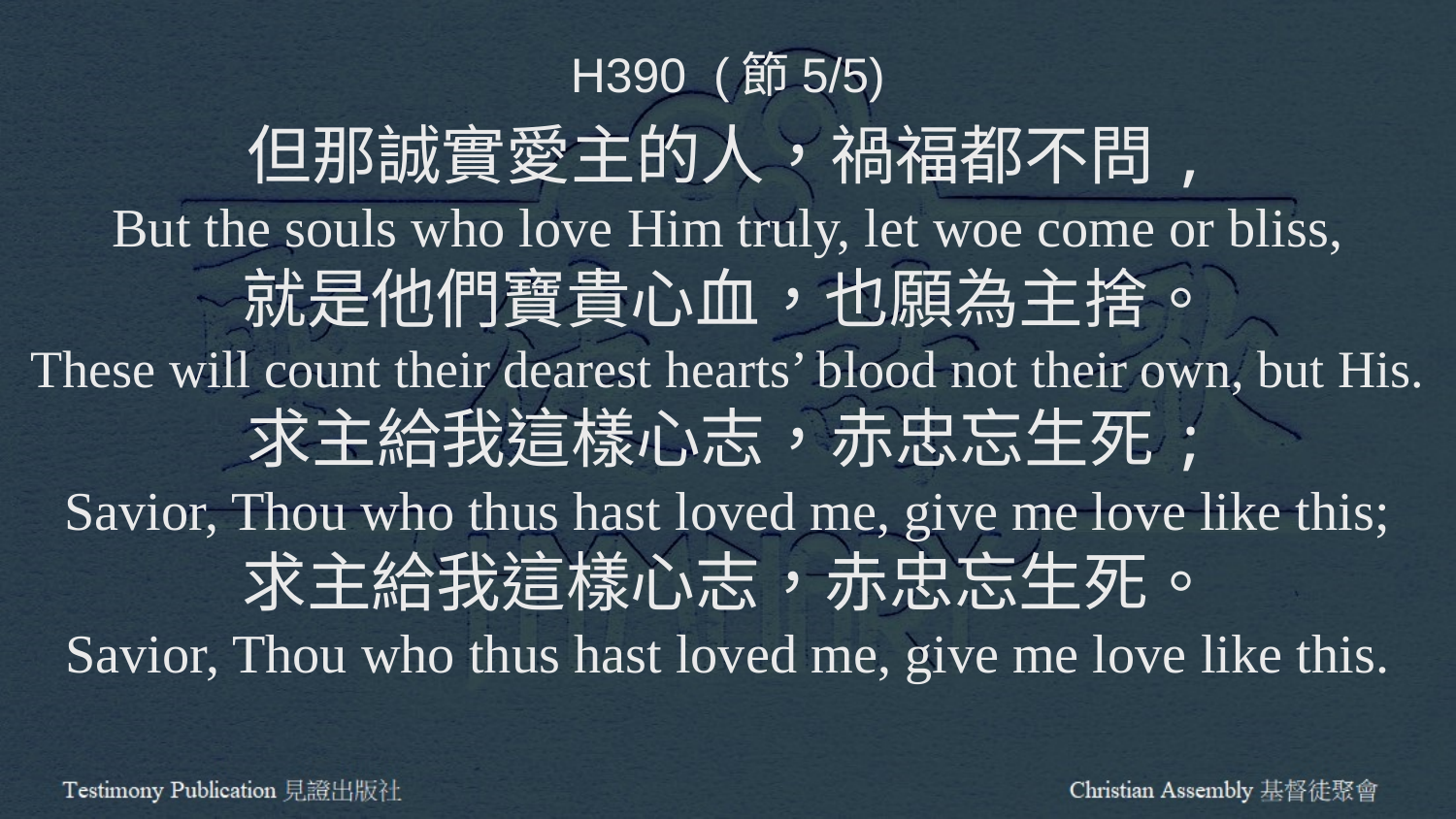

H390  (節5/5)
但那誠實愛主的人，禍福都不問,
But the souls who love Him truly, let woe come or bliss,
就是他們寶貴心血，也願為主捨。
These will count their dearest hearts’ blood not their own, but His.
求主給我這樣心志，赤忠忘生死;
Savior, Thou who thus hast loved me, give me love like this;
求主給我這樣心志，赤忠忘生死。
Savior, Thou who thus hast loved me, give me love like this.